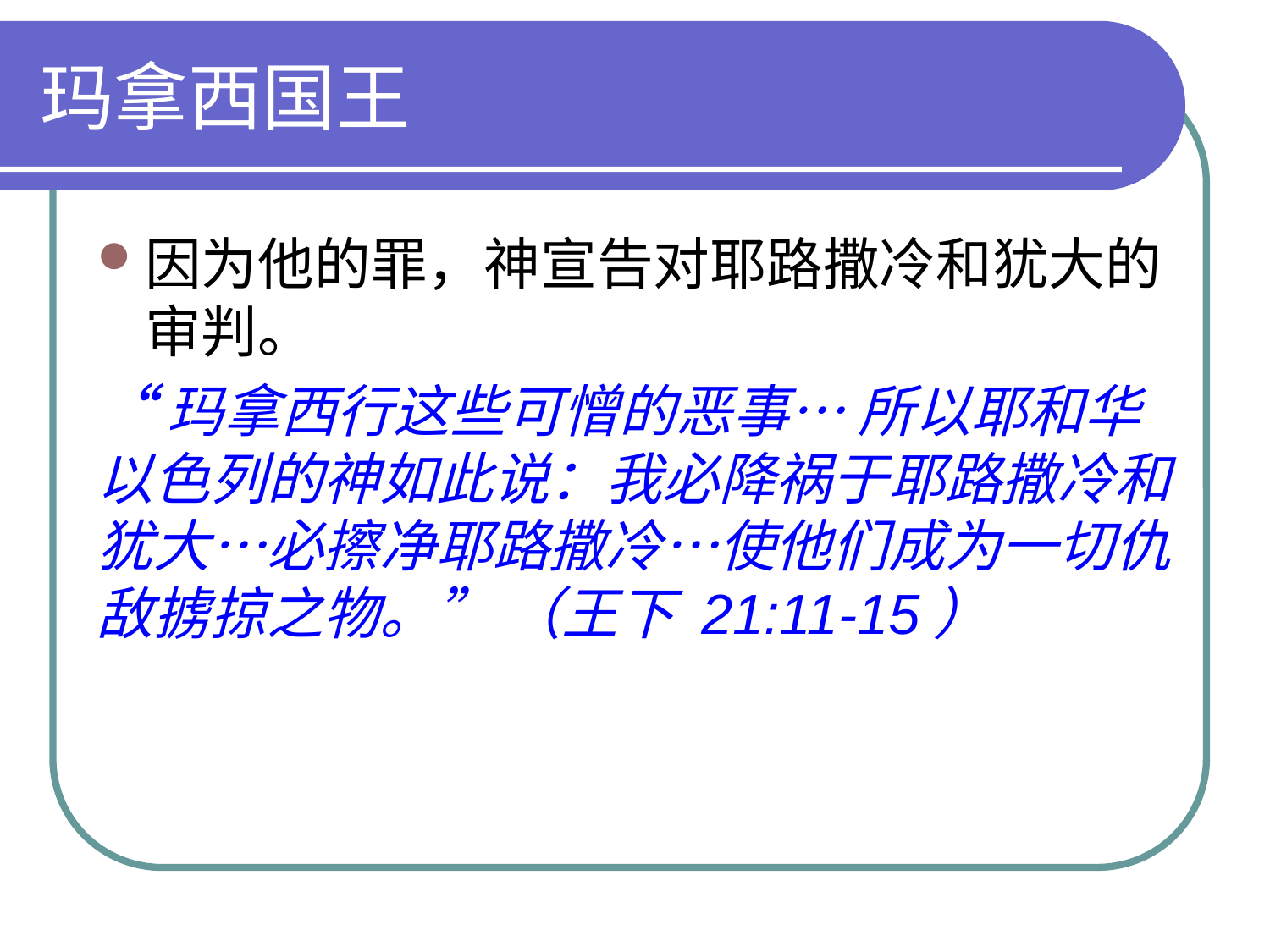

# 玛拿西国王
因为他的罪，神宣告对耶路撒冷和犹大的审判。
“玛拿西行这些可憎的恶事… 所以耶和华以色列的神如此说：我必降祸于耶路撒冷和犹大…必擦净耶路撒冷…使他们成为一切仇敌掳掠之物。” （王下 21:11-15）